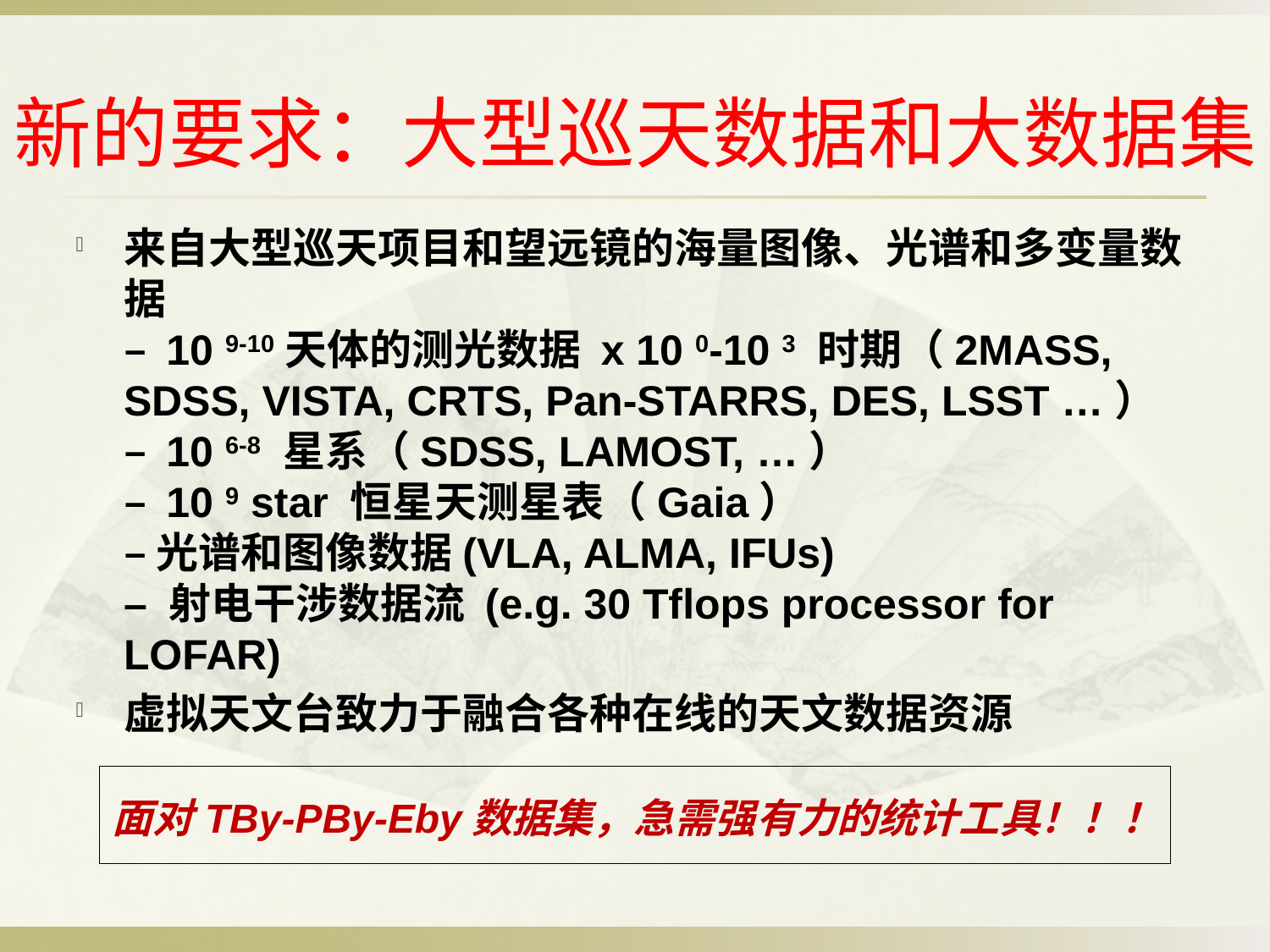

# 新的要求：大型巡天数据和大数据集
来自大型巡天项目和望远镜的海量图像、光谱和多变量数据
– 10 9-10天体的测光数据 x 10 0-10 3 时期（2MASS,
SDSS, VISTA, CRTS, Pan-STARRS, DES, LSST …）
– 10 6-8 星系（SDSS, LAMOST, …）
– 10 9 star 恒星天测星表（Gaia）
– 光谱和图像数据(VLA, ALMA, IFUs)
– 射电干涉数据流 (e.g. 30 Tflops processor for LOFAR)
虚拟天文台致力于融合各种在线的天文数据资源
| 面对TBy-PBy-Eby数据集，急需强有力的统计工具！！！ |
| --- |